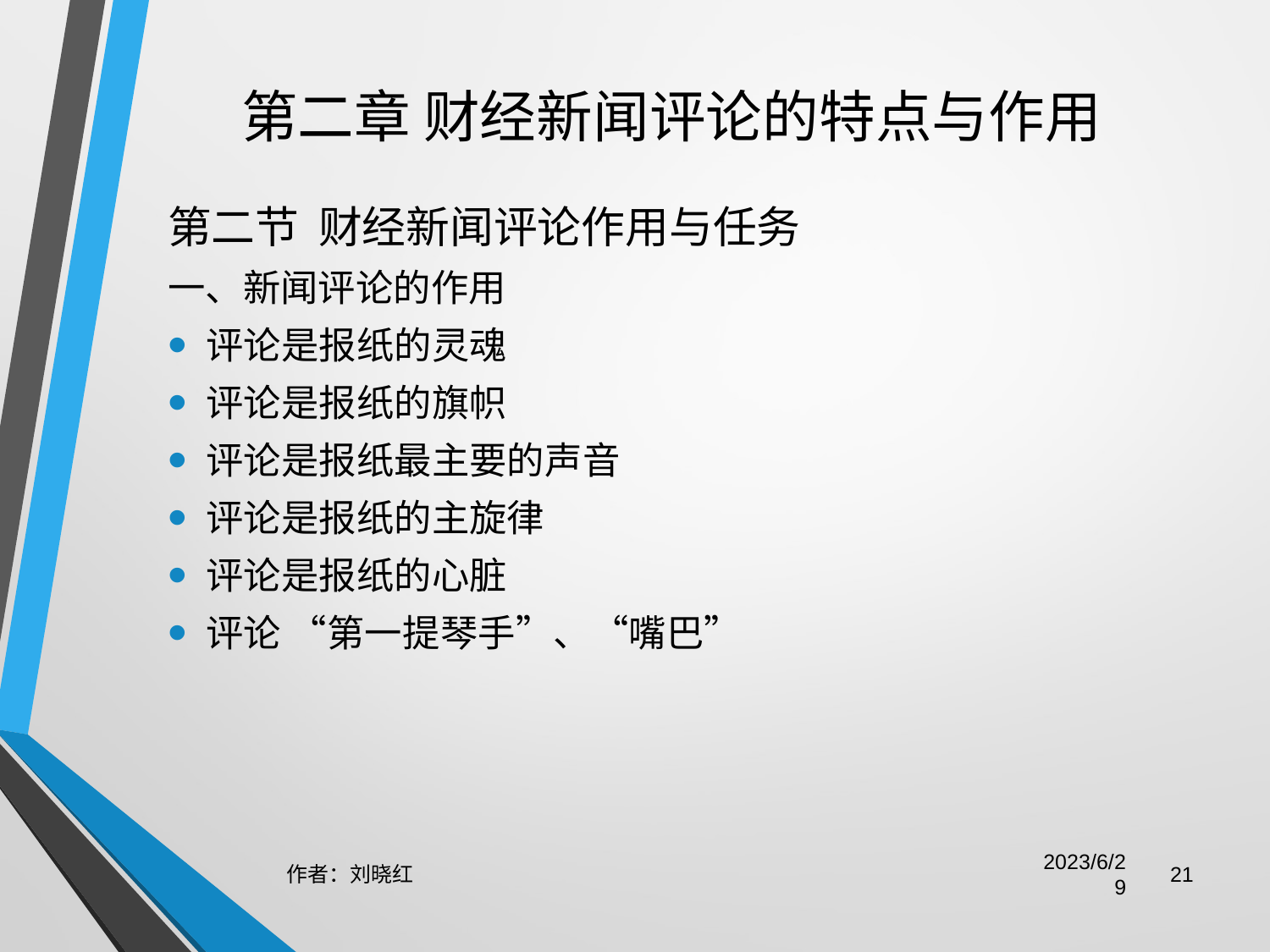

# 第二章 财经新闻评论的特点与作用
第二节  财经新闻评论作用与任务
一、新闻评论的作用
评论是报纸的灵魂
评论是报纸的旗帜
评论是报纸最主要的声音
评论是报纸的主旋律
评论是报纸的心脏
评论 “第一提琴手”、“嘴巴”

作者：刘晓红
2023/6/29
21